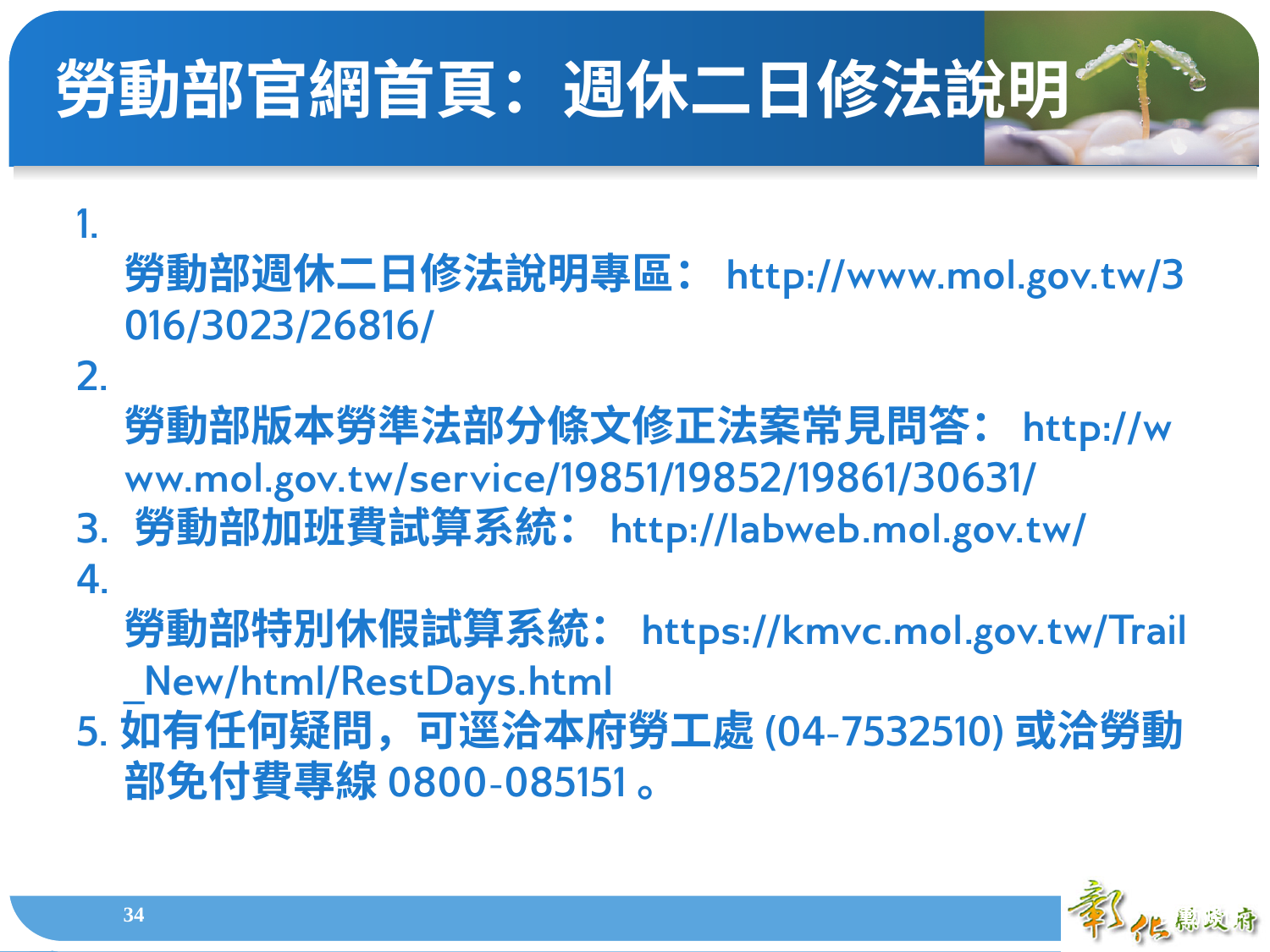

勞動部官網首頁：週休二日修法說明
1. 勞動部週休二日修法說明專區：http://www.mol.gov.tw/3016/3023/26816/
2. 勞動部版本勞準法部分條文修正法案常見問答：http://www.mol.gov.tw/service/19851/19852/19861/30631/
3. 勞動部加班費試算系統：http://labweb.mol.gov.tw/
4. 勞動部特別休假試算系統：https://kmvc.mol.gov.tw/Trail_New/html/RestDays.html
5.如有任何疑問，可逕洽本府勞工處(04-7532510)或洽勞動部免付費專線0800-085151。
34
勞動條件